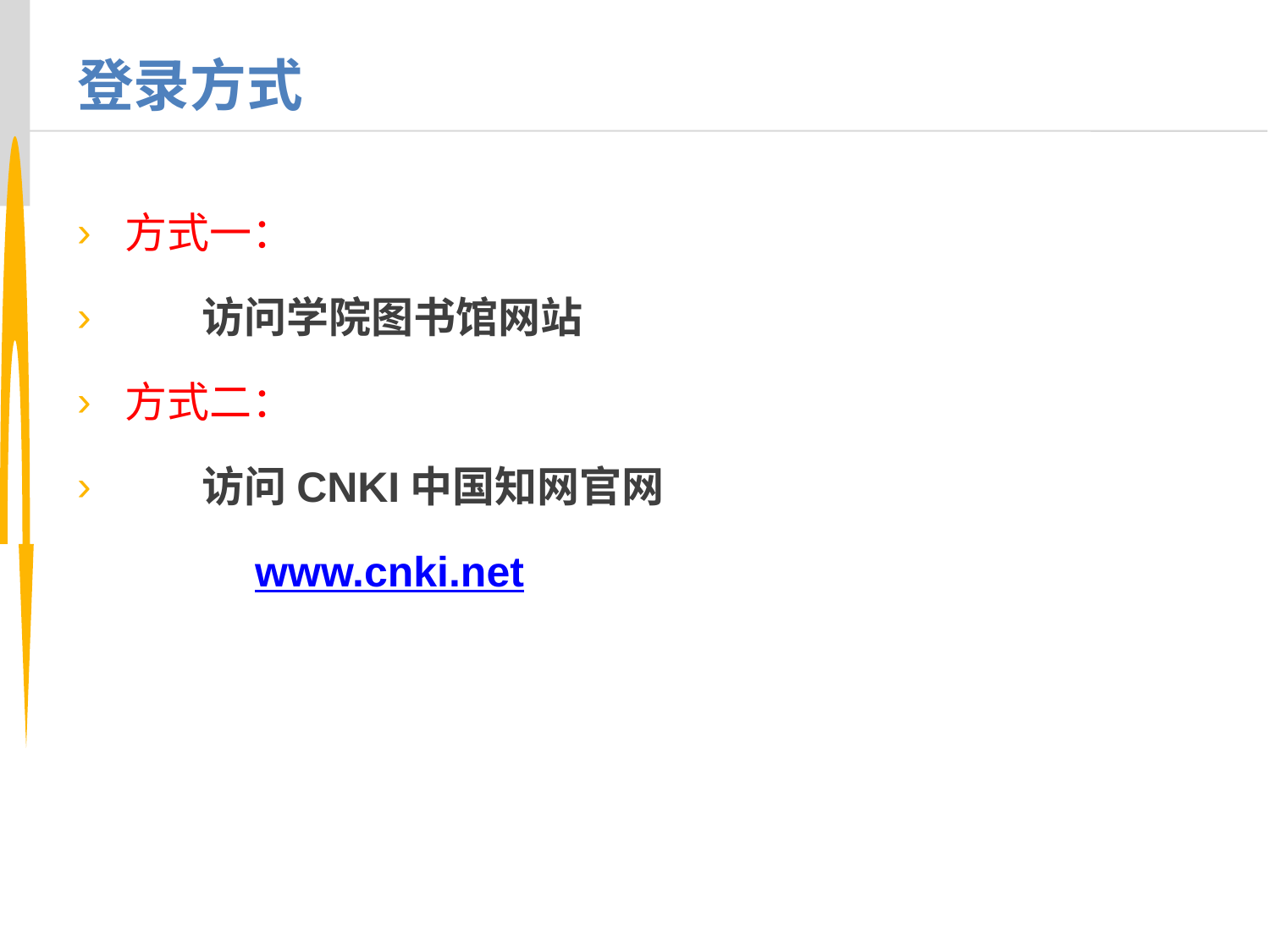

# 登录方式
方式一：
       访问学院图书馆网站
方式二：
       访问CNKI中国知网官网
               www.cnki.net